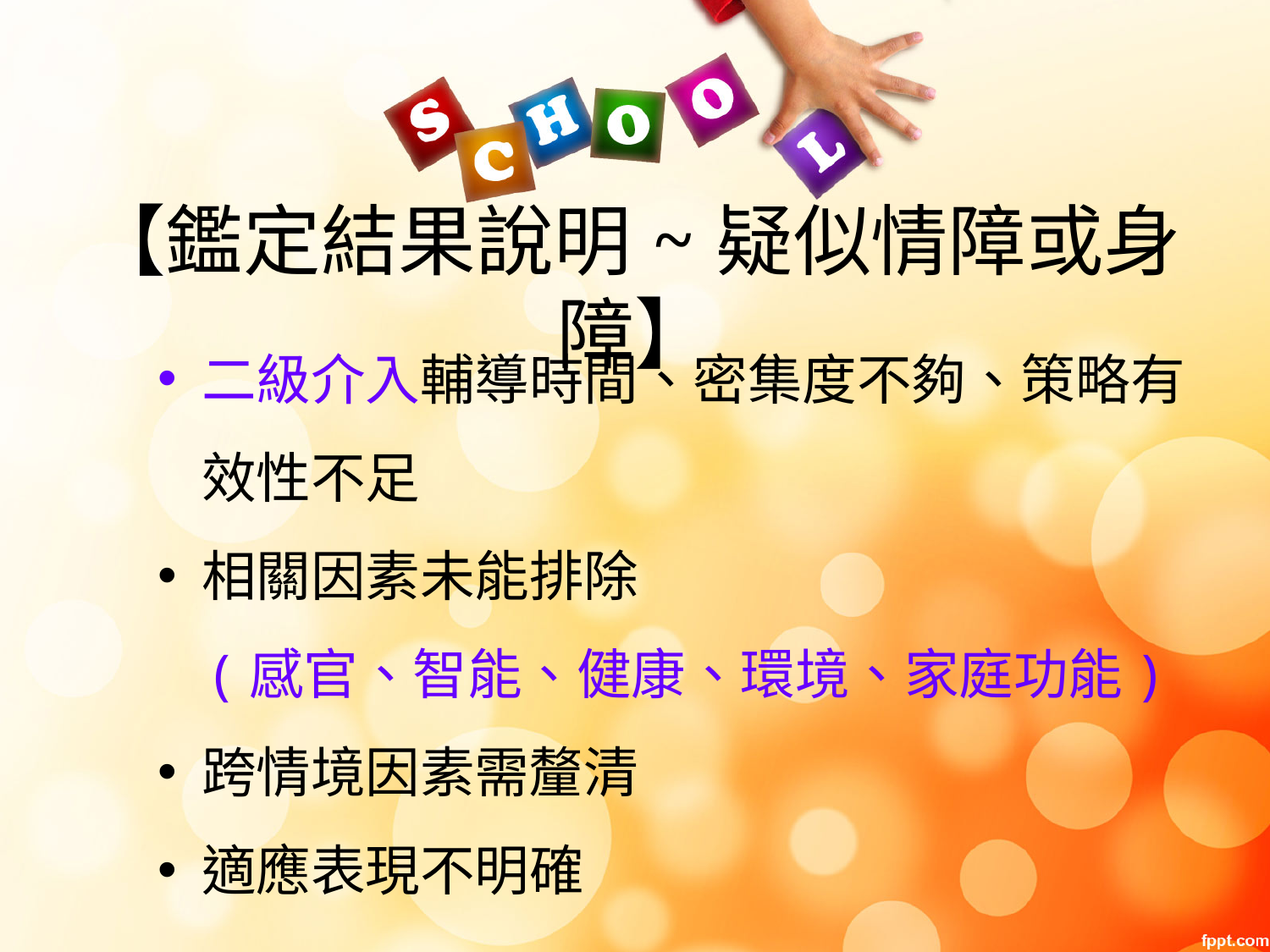

【鑑定結果說明~疑似情障或身障】
二級介入輔導時間、密集度不夠、策略有效性不足
相關因素未能排除
 (感官、智能、健康、環境、家庭功能)
跨情境因素需釐清
適應表現不明確